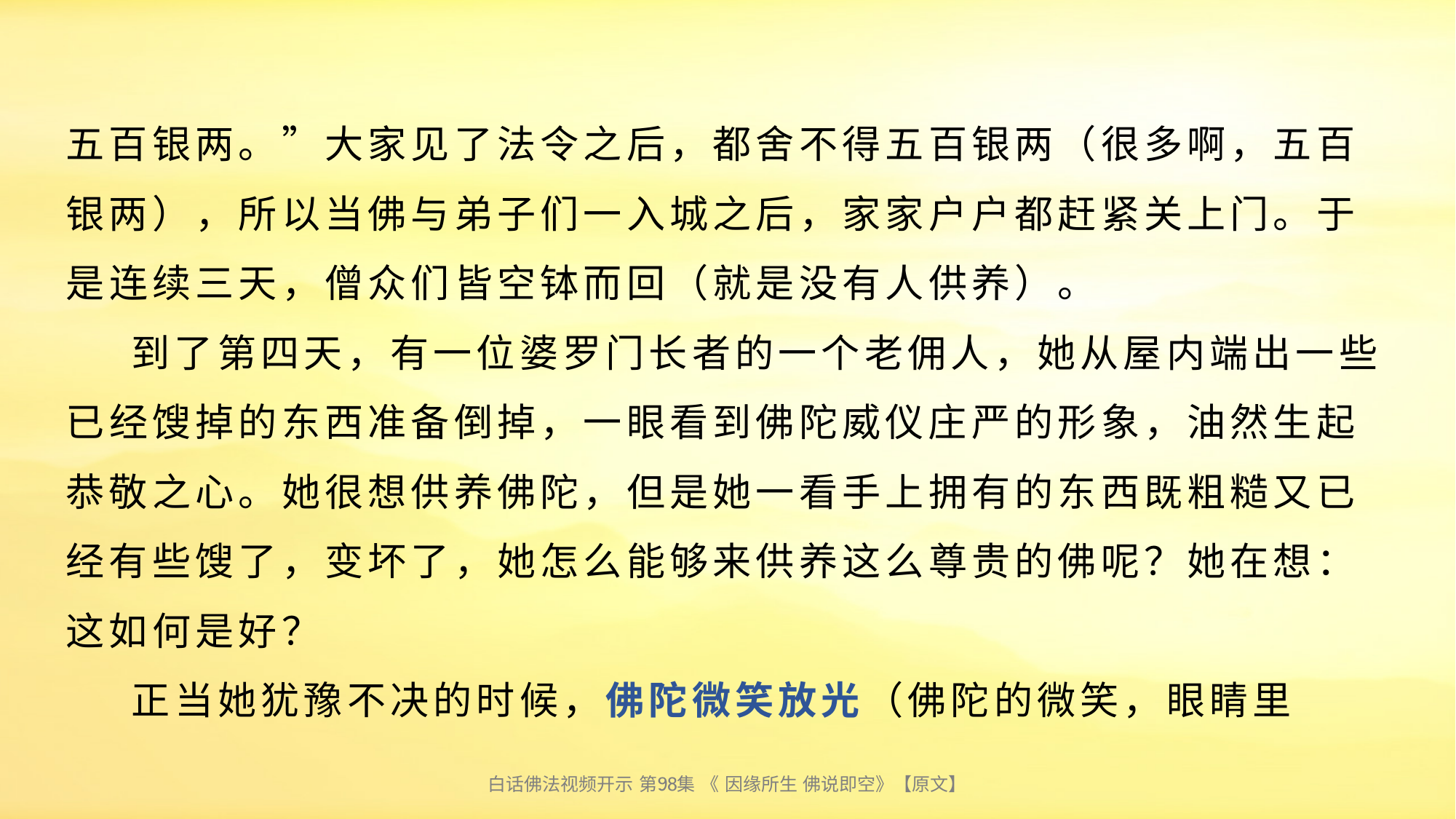

# 五百银两。”大家见了法令之后，都舍不得五百银两（很多啊，五百银两），所以当佛与弟子们一入城之后，家家户户都赶紧关上门。于是连续三天，僧众们皆空钵而回（就是没有人供养）。 到了第四天，有一位婆罗门长者的一个老佣人，她从屋内端出一些已经馊掉的东西准备倒掉，一眼看到佛陀威仪庄严的形象，油然生起恭敬之心。她很想供养佛陀，但是她一看手上拥有的东西既粗糙又已经有些馊了，变坏了，她怎么能够来供养这么尊贵的佛呢？她在想：这如何是好？ 正当她犹豫不决的时候，佛陀微笑放光（佛陀的微笑，眼睛里
白话佛法视频开示 第98集 《 因缘所生 佛说即空》【原文】